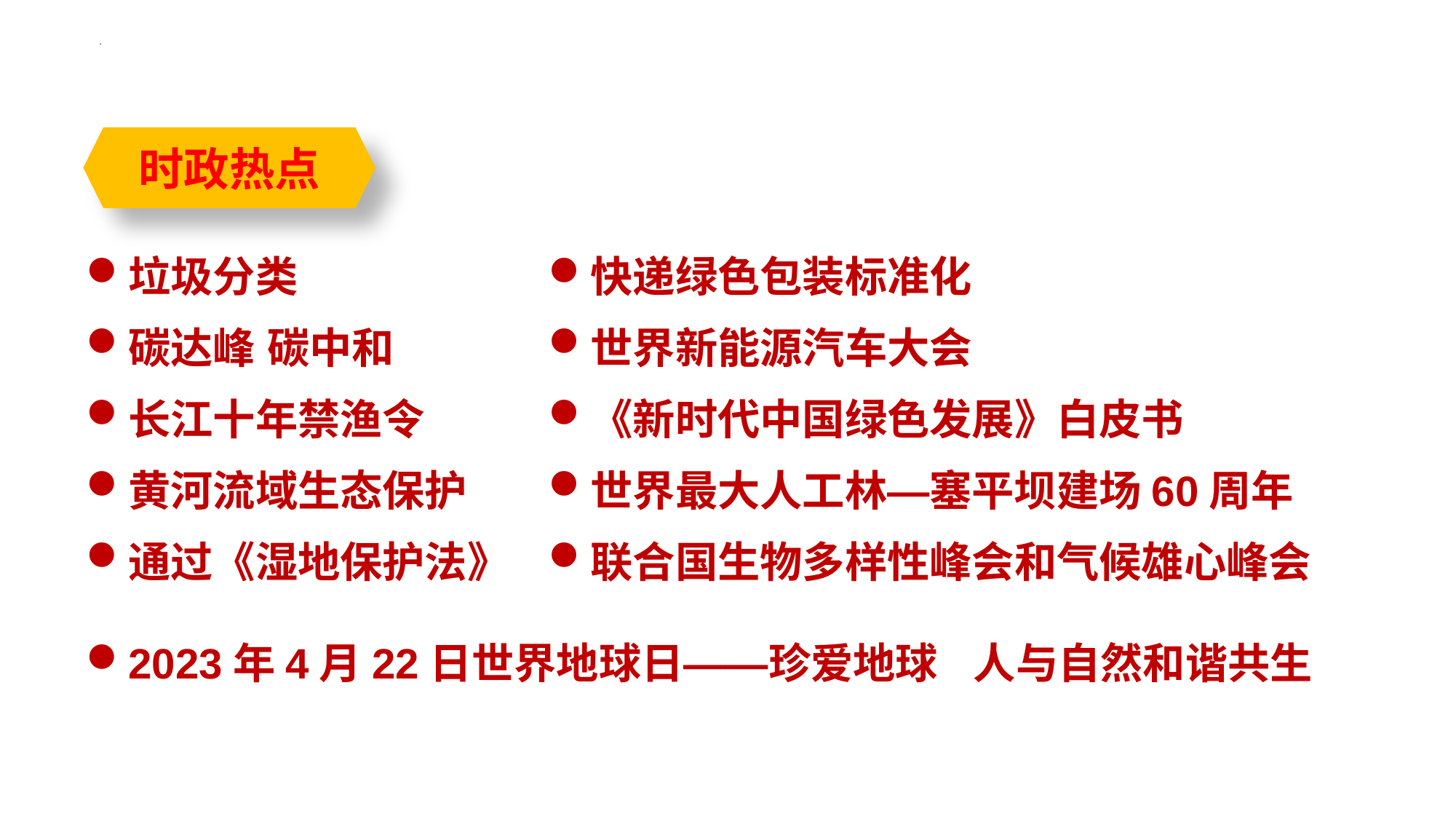

时政热点
垃圾分类
碳达峰 碳中和
长江十年禁渔令
黄河流域生态保护
通过《湿地保护法》
快递绿色包装标准化
世界新能源汽车大会
《新时代中国绿色发展》白皮书
世界最大人工林—塞平坝建场60周年
联合国生物多样性峰会和气候雄心峰会
2023年4月22日世界地球日——珍爱地球   人与自然和谐共生